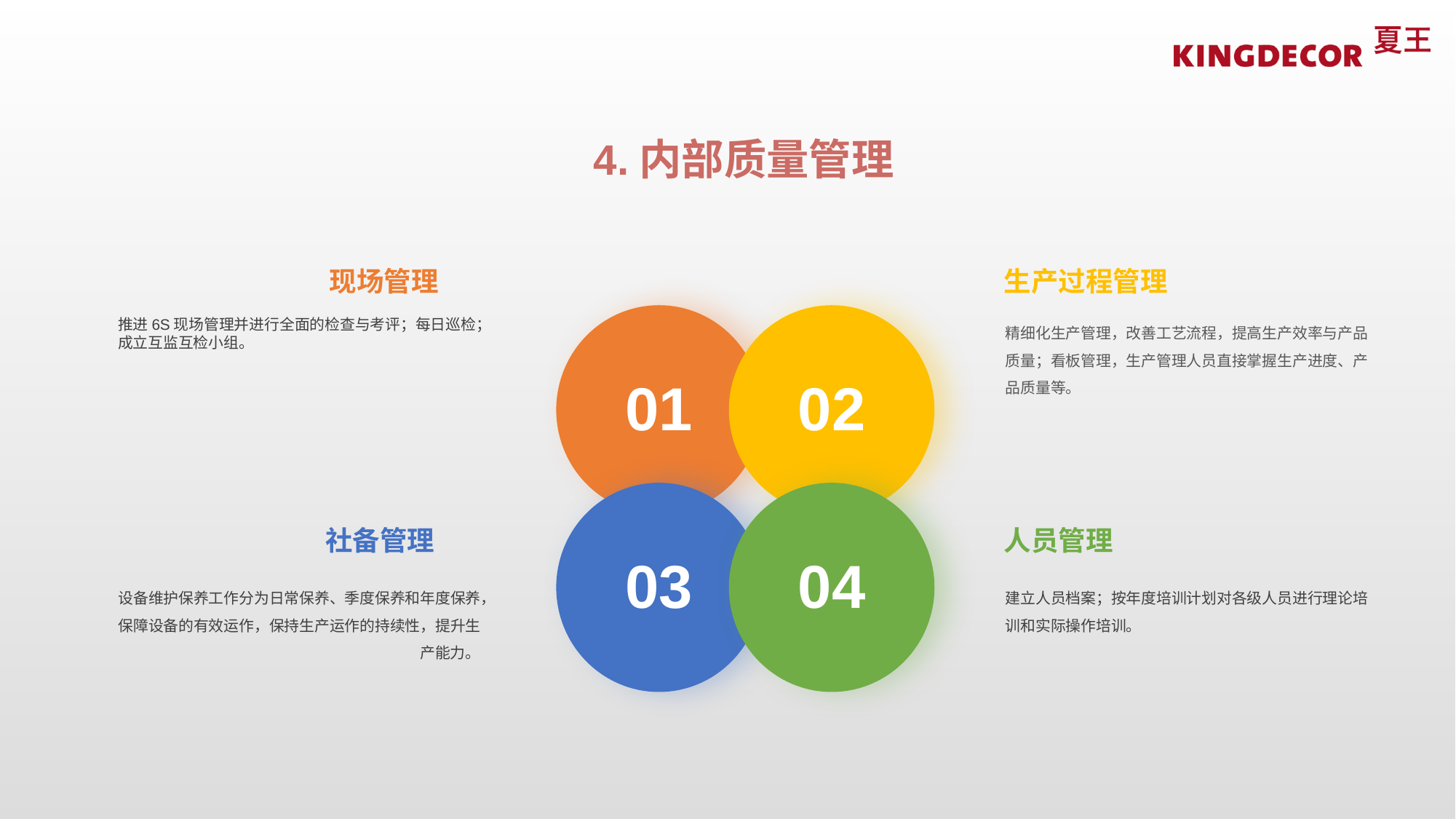

4.内部质量管理
现场管理
生产过程管理
01
02
推进6S现场管理并进行全面的检查与考评；每日巡检；成立互监互检小组。

精细化生产管理，改善工艺流程，提高生产效率与产品质量；看板管理，生产管理人员直接掌握生产进度、产品质量等。
03
04
设备维护保养工作分为日常保养、季度保养和年度保养，保障设备的有效运作，保持生产运作的持续性，提升生产能力。
建立人员档案；按年度培训计划对各级人员进行理论培训和实际操作培训。
社备管理
人员管理